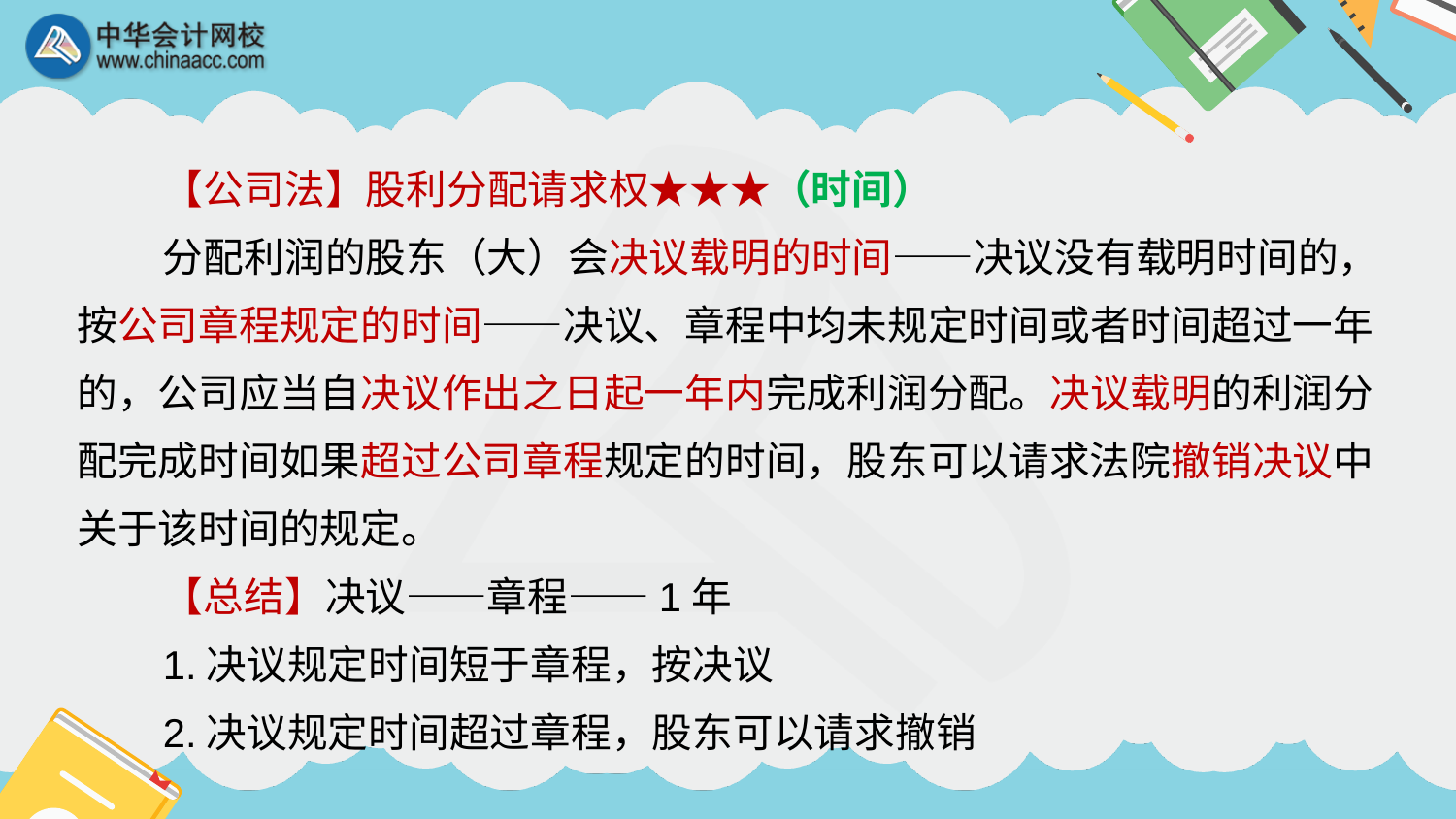

【公司法】股利分配请求权★★★（时间）
分配利润的股东（大）会决议载明的时间——决议没有载明时间的，按公司章程规定的时间——决议、章程中均未规定时间或者时间超过一年的，公司应当自决议作出之日起一年内完成利润分配。决议载明的利润分配完成时间如果超过公司章程规定的时间，股东可以请求法院撤销决议中关于该时间的规定。
【总结】决议——章程——1年
1.决议规定时间短于章程，按决议
2.决议规定时间超过章程，股东可以请求撤销